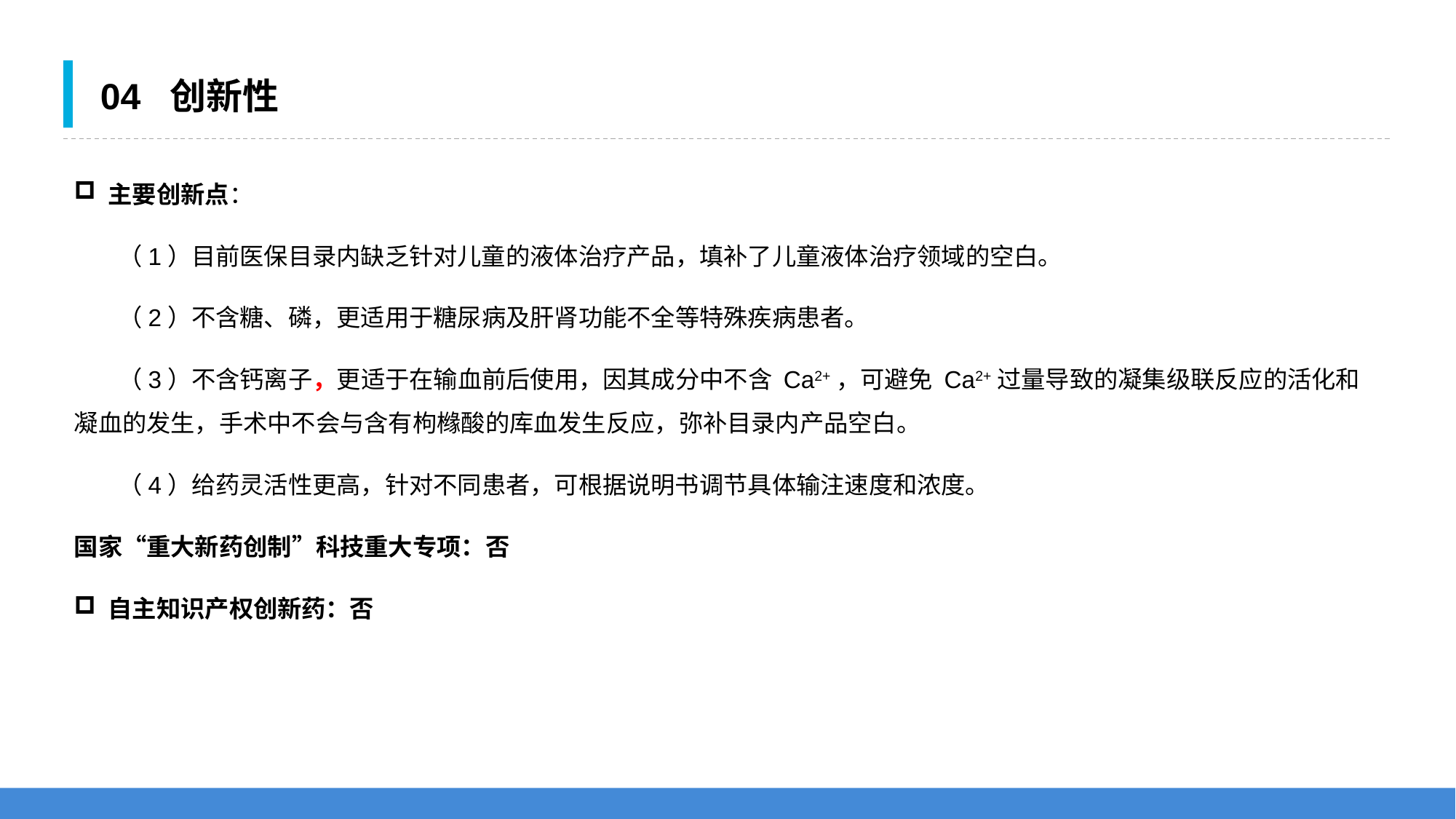

04  创新性
主要创新点：
       （1）目前医保目录内缺乏针对儿童的液体治疗产品，填补了儿童液体治疗领域的空白。
       （2）不含糖、磷，更适用于糖尿病及肝肾功能不全等特殊疾病患者。
       （3）不含钙离子，更适于在输血前后使用，因其成分中不含 Ca2+，可避免 Ca2+过量导致的凝集级联反应的活化和凝血的发生，手术中不会与含有枸橼酸的库血发生反应，弥补目录内产品空白。
       （4）给药灵活性更高，针对不同患者，可根据说明书调节具体输注速度和浓度。
国家“重大新药创制”科技重大专项：否
自主知识产权创新药：否